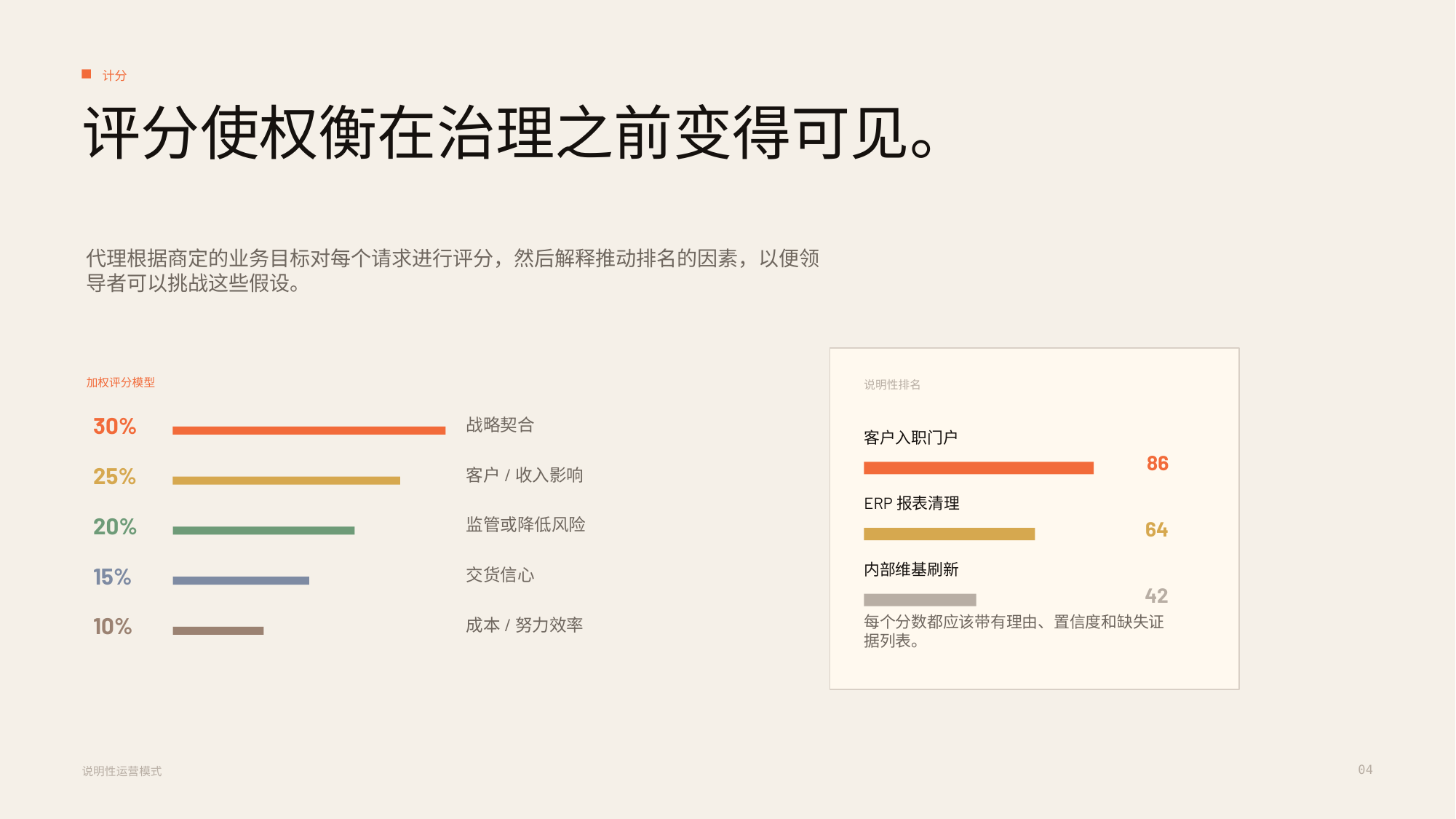

计分

评分使权衡在治理之前变得可见。
代理根据商定的业务目标对每个请求进行评分，然后解释推动排名的因素，以便领导者可以挑战这些假设。

加权评分模型
说明性排名
30%
战略契合

客户入职门户
86
25%

客户/收入影响

ERP报表清理
20%
监管或降低风险
64

内部维基刷新
15%
交货信心

42

10%
每个分数都应该带有理由、置信度和缺失证据列表。
成本/努力效率

04
说明性运营模式